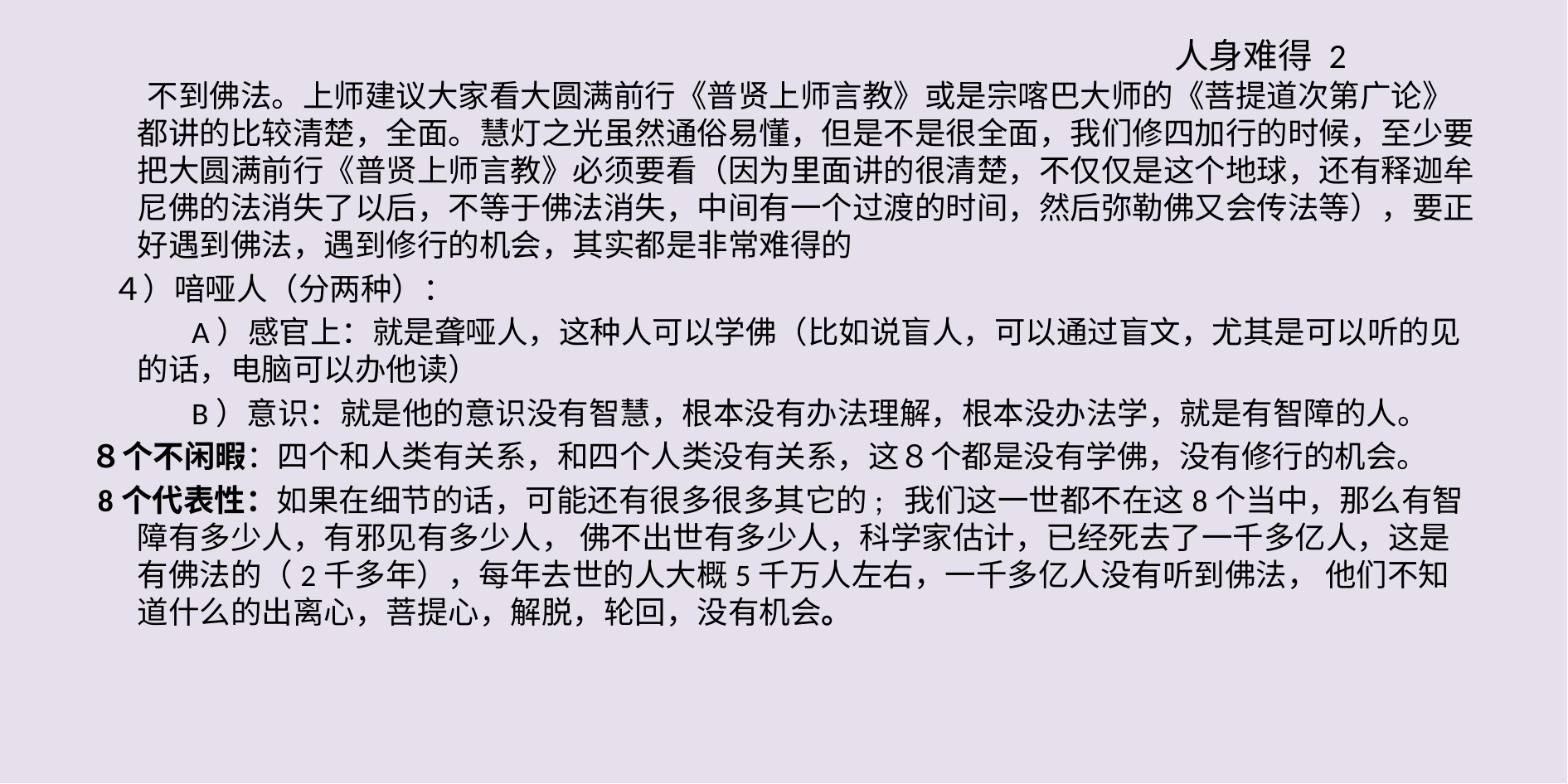

人身难得 2
       不到佛法。上师建议大家看大圆满前行《普贤上师言教》或是宗喀巴大师的《菩提道次第广论》都讲的比较清楚，全面。慧灯之光虽然通俗易懂，但是不是很全面，我们修四加行的时候，至少要把大圆满前行《普贤上师言教》必须要看（因为里面讲的很清楚，不仅仅是这个地球，还有释迦牟尼佛的法消失了以后，不等于佛法消失，中间有一个过渡的时间，然后弥勒佛又会传法等），要正好遇到佛法，遇到修行的机会，其实都是非常难得的
  ４）喑哑人（分两种）：
　　　A）感官上：就是聋哑人，这种人可以学佛（比如说盲人，可以通过盲文，尤其是可以听的见的话，电脑可以办他读）
　　　B）意识：就是他的意识没有智慧，根本没有办法理解，根本没办法学，就是有智障的人。
８个不闲暇：四个和人类有关系，和四个人类没有关系，这８个都是没有学佛，没有修行的机会。
 8个代表性：如果在细节的话，可能还有很多很多其它的;  我们这一世都不在这8个当中，那么有智障有多少人，有邪见有多少人， 佛不出世有多少人，科学家估计，已经死去了一千多亿人，这是有佛法的（2千多年），每年去世的人大概5千万人左右，一千多亿人没有听到佛法， 他们不知道什么的出离心，菩提心，解脱，轮回，没有机会。